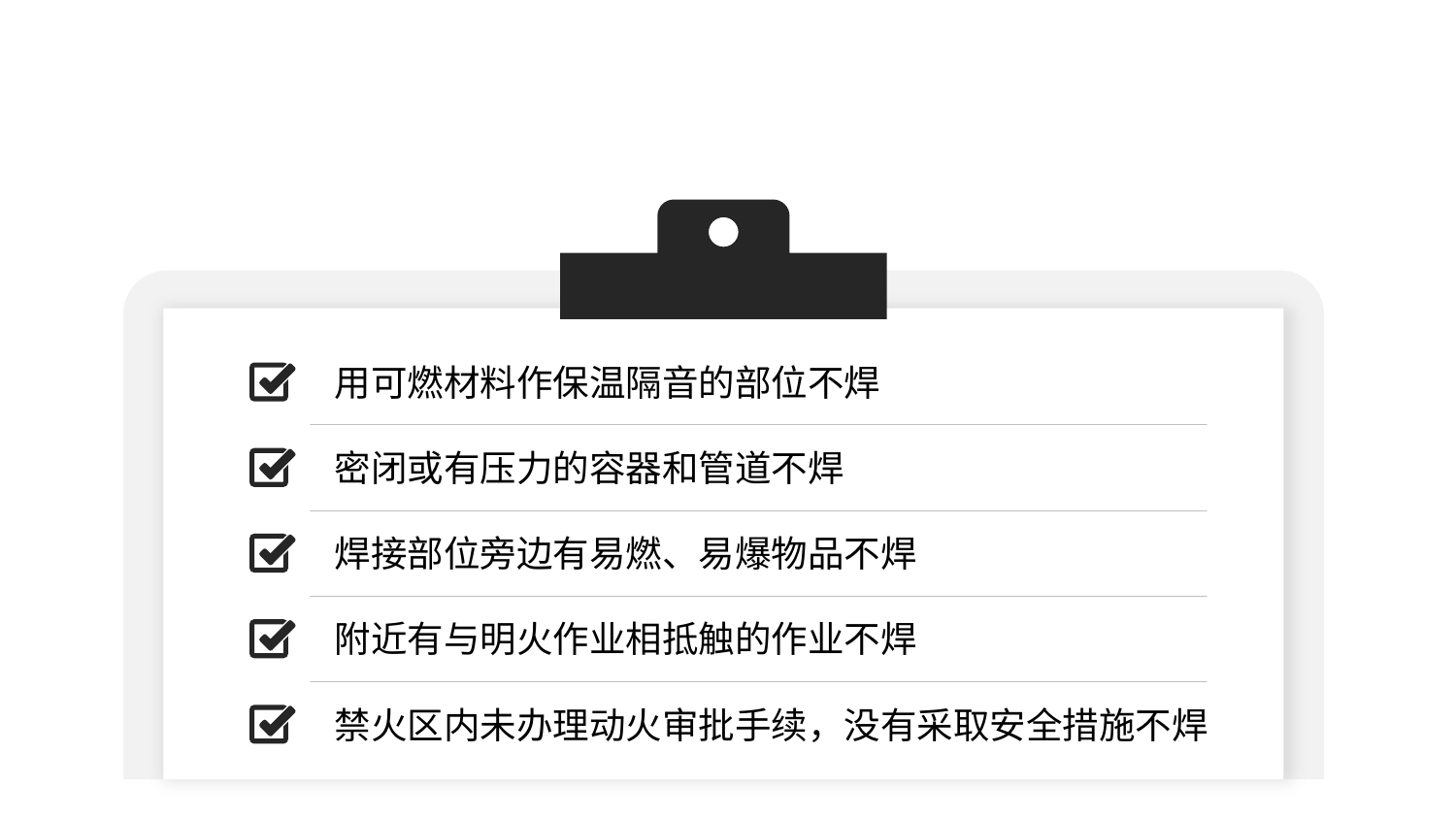

四、焊接作业十不准

用可燃材料作保温隔音的部位不焊
密闭或有压力的容器和管道不焊
焊接部位旁边有易燃、易爆物品不焊
附近有与明火作业相抵触的作业不焊
禁火区内未办理动火审批手续，没有采取安全措施不焊